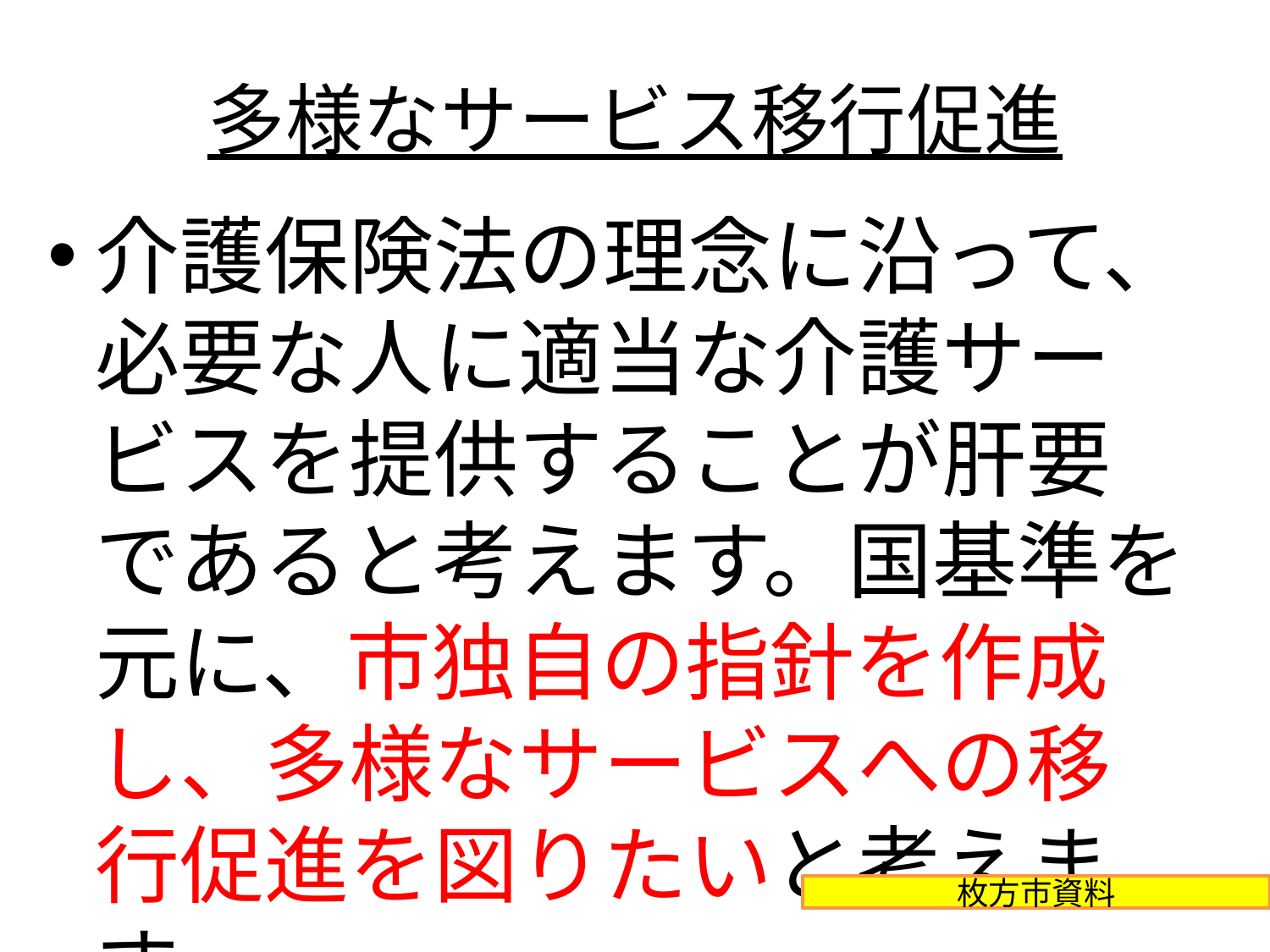

# 多様なサービス移行促進
介護保険法の理念に沿って、必要な人に適当な介護サービスを提供することが肝要であると考えます。国基準を元に、市独自の指針を作成し、多様なサービスへの移行促進を図りたいと考えます。
枚方市資料